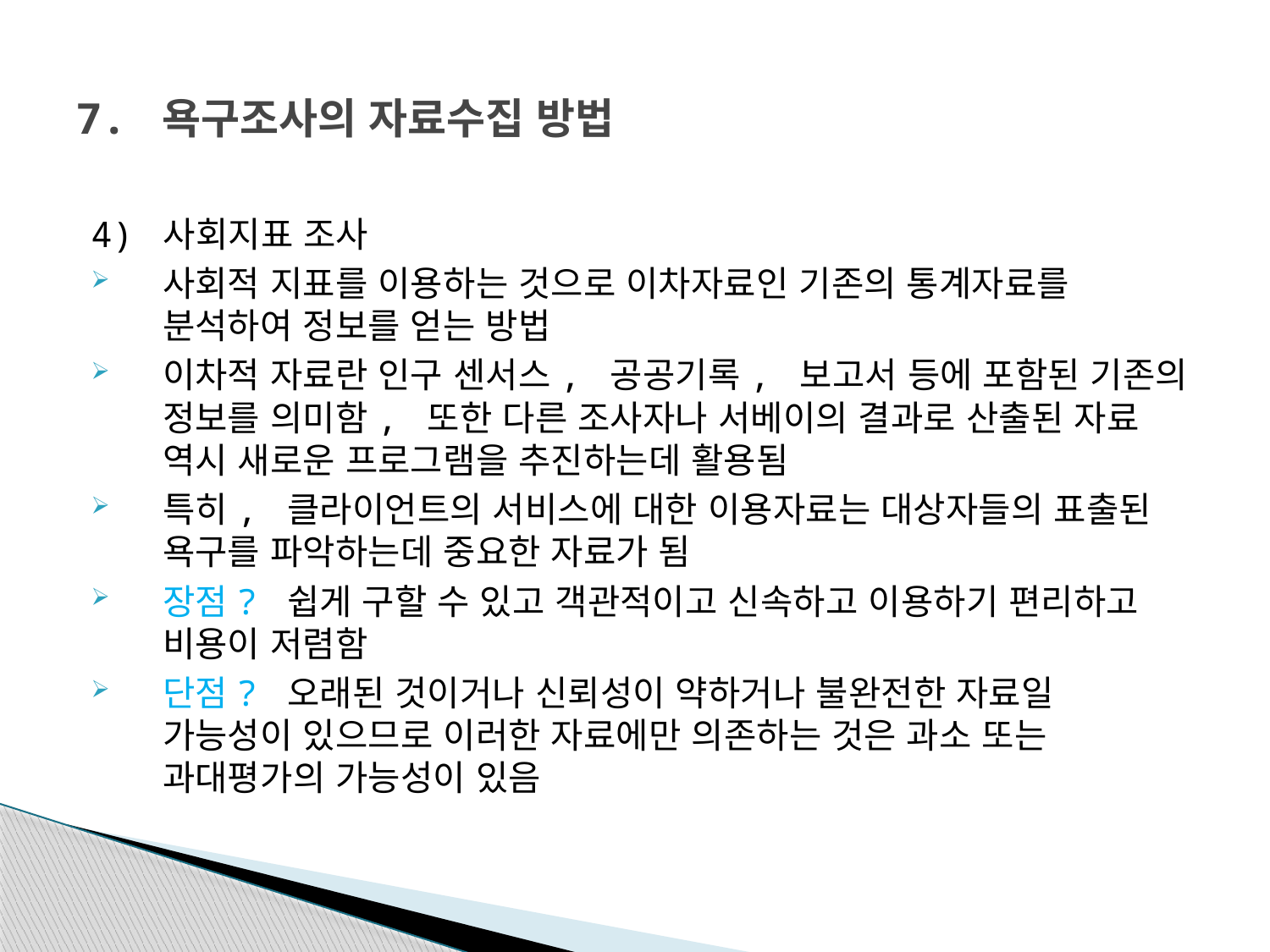

# 7. 욕구조사의 자료수집 방법
4) 사회지표 조사
사회적 지표를 이용하는 것으로 이차자료인 기존의 통계자료를 분석하여 정보를 얻는 방법
이차적 자료란 인구 센서스, 공공기록, 보고서 등에 포함된 기존의 정보를 의미함, 또한 다른 조사자나 서베이의 결과로 산출된 자료 역시 새로운 프로그램을 추진하는데 활용됨
특히, 클라이언트의 서비스에 대한 이용자료는 대상자들의 표출된 욕구를 파악하는데 중요한 자료가 됨
장점? 쉽게 구할 수 있고 객관적이고 신속하고 이용하기 편리하고 비용이 저렴함
단점? 오래된 것이거나 신뢰성이 약하거나 불완전한 자료일 가능성이 있으므로 이러한 자료에만 의존하는 것은 과소 또는 과대평가의 가능성이 있음